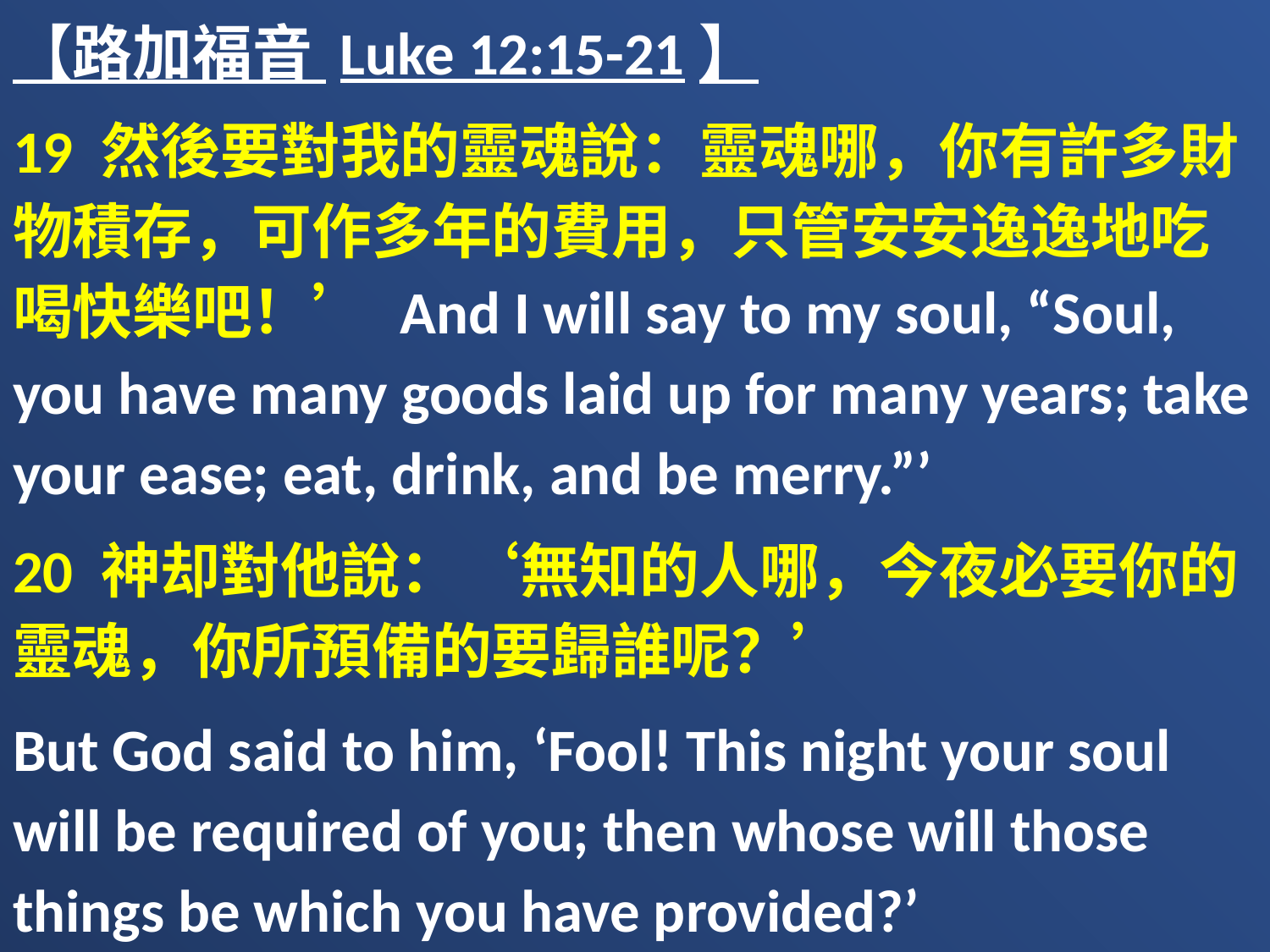

【路加福音 Luke 12:15-21】
19 然後要對我的靈魂說：靈魂哪，你有許多財物積存，可作多年的費用，只管安安逸逸地吃喝快樂吧！’ And I will say to my soul, “Soul, you have many goods laid up for many years; take your ease; eat, drink, and be merry.”’
20 神却對他說：‘無知的人哪，今夜必要你的靈魂，你所預備的要歸誰呢？’
But God said to him, ‘Fool! This night your soul will be required of you; then whose will those things be which you have provided?’